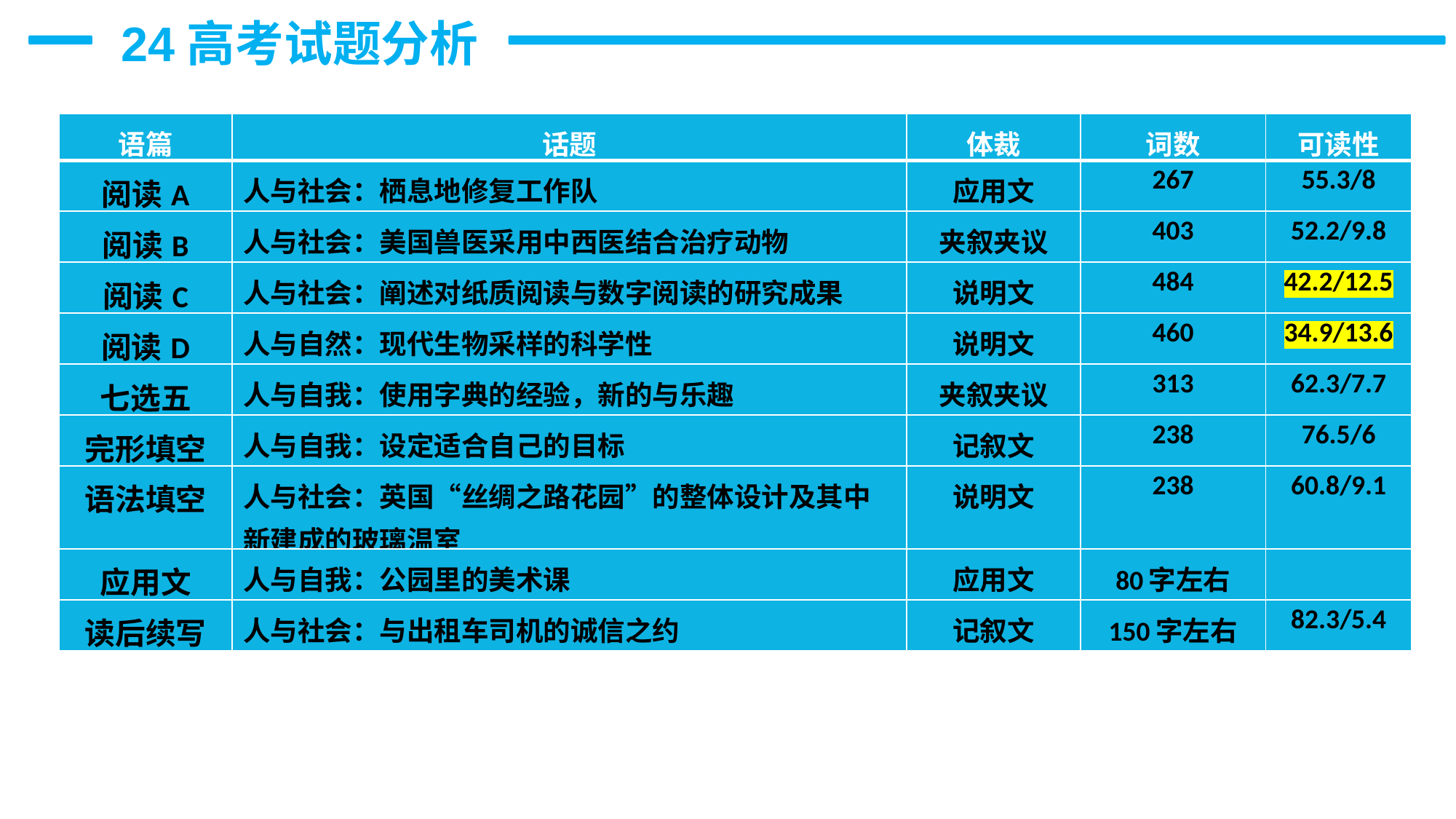

24高考试题分析

| 语篇 | 话题 | 体裁 | 词数 | 可读性 |
| --- | --- | --- | --- | --- |
| 阅读A | 人与社会：栖息地修复工作队 | 应用文 | 267 | 55.3/8 |
| 阅读B | 人与社会：美国兽医采用中西医结合治疗动物 | 夹叙夹议 | 403 | 52.2/9.8 |
| 阅读C | 人与社会：阐述对纸质阅读与数字阅读的研究成果 | 说明文 | 484 | 42.2/12.5 |
| 阅读D | 人与自然：现代生物采样的科学性 | 说明文 | 460 | 34.9/13.6 |
| 七选五 | 人与自我：使用字典的经验，新的与乐趣 | 夹叙夹议 | 313 | 62.3/7.7 |
| 完形填空 | 人与自我：设定适合自己的目标 | 记叙文 | 238 | 76.5/6 |
| 语法填空 | 人与社会：英国“丝绸之路花园”的整体设计及其中新建成的玻璃温室 | 说明文 | 238 | 60.8/9.1 |
| 应用文 | 人与自我：公园里的美术课 | 应用文 | 80字左右 |  |
| 读后续写 | 人与社会：与出租车司机的诚信之约 | 记叙文 | 150字左右 | 82.3/5.4 |